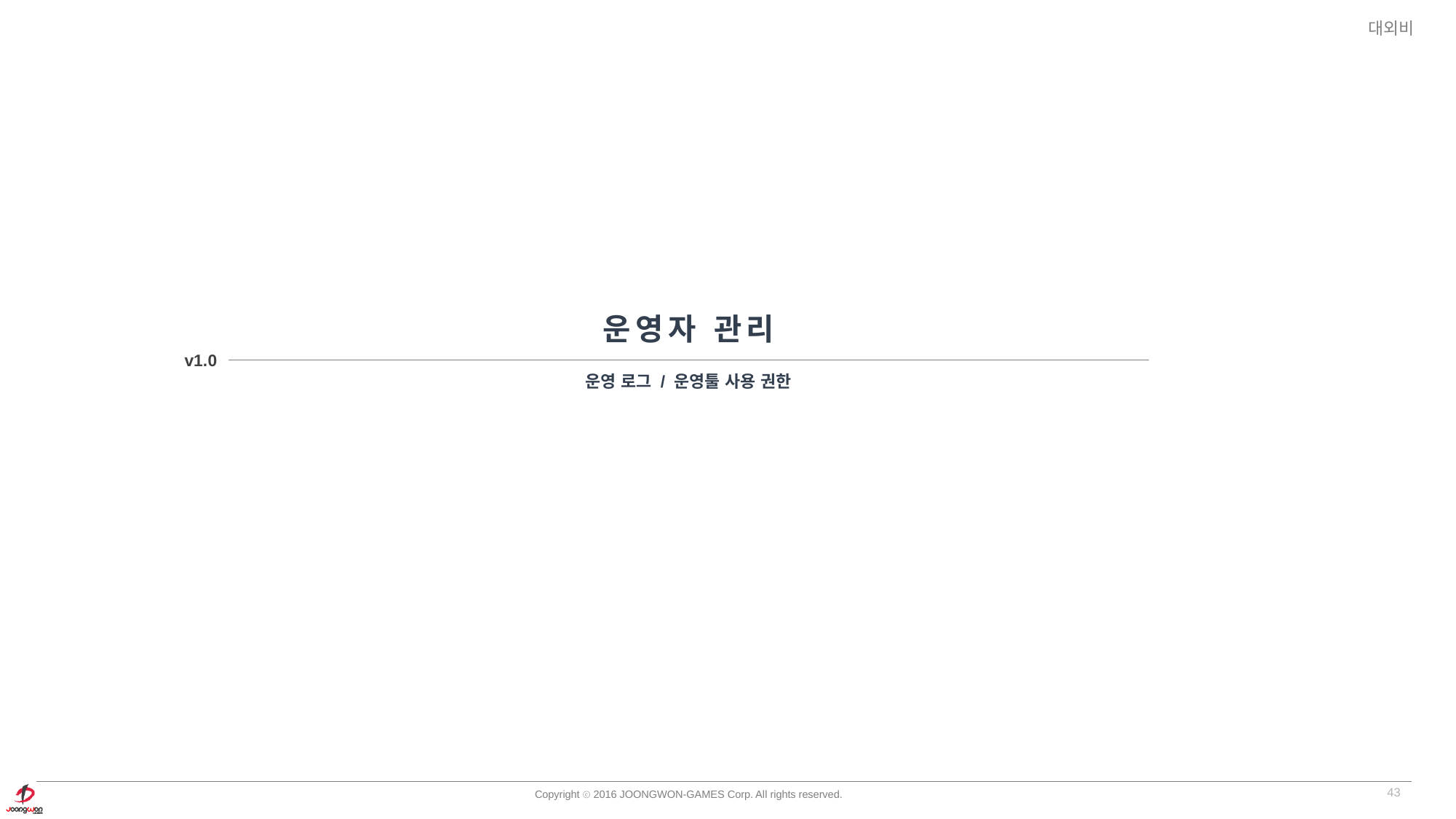

운영자 관리

v1.0
운영 로그 / 운영툴 사용 권한
43